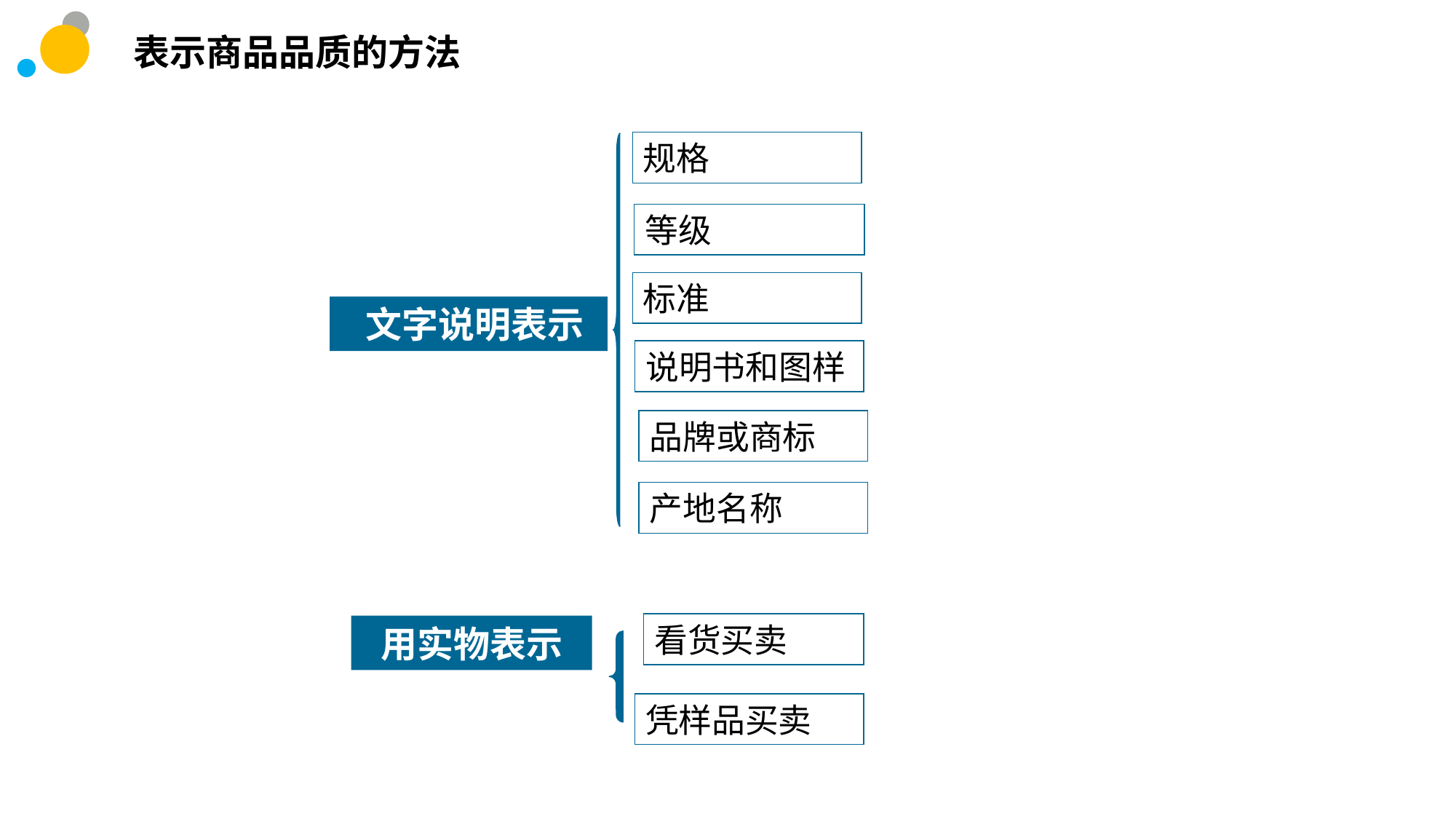

表示商品品质的方法
规格

等级
标准
  文字说明表示
说明书和图样
品牌或商标
产地名称
看货买卖
  用实物表示

凭样品买卖